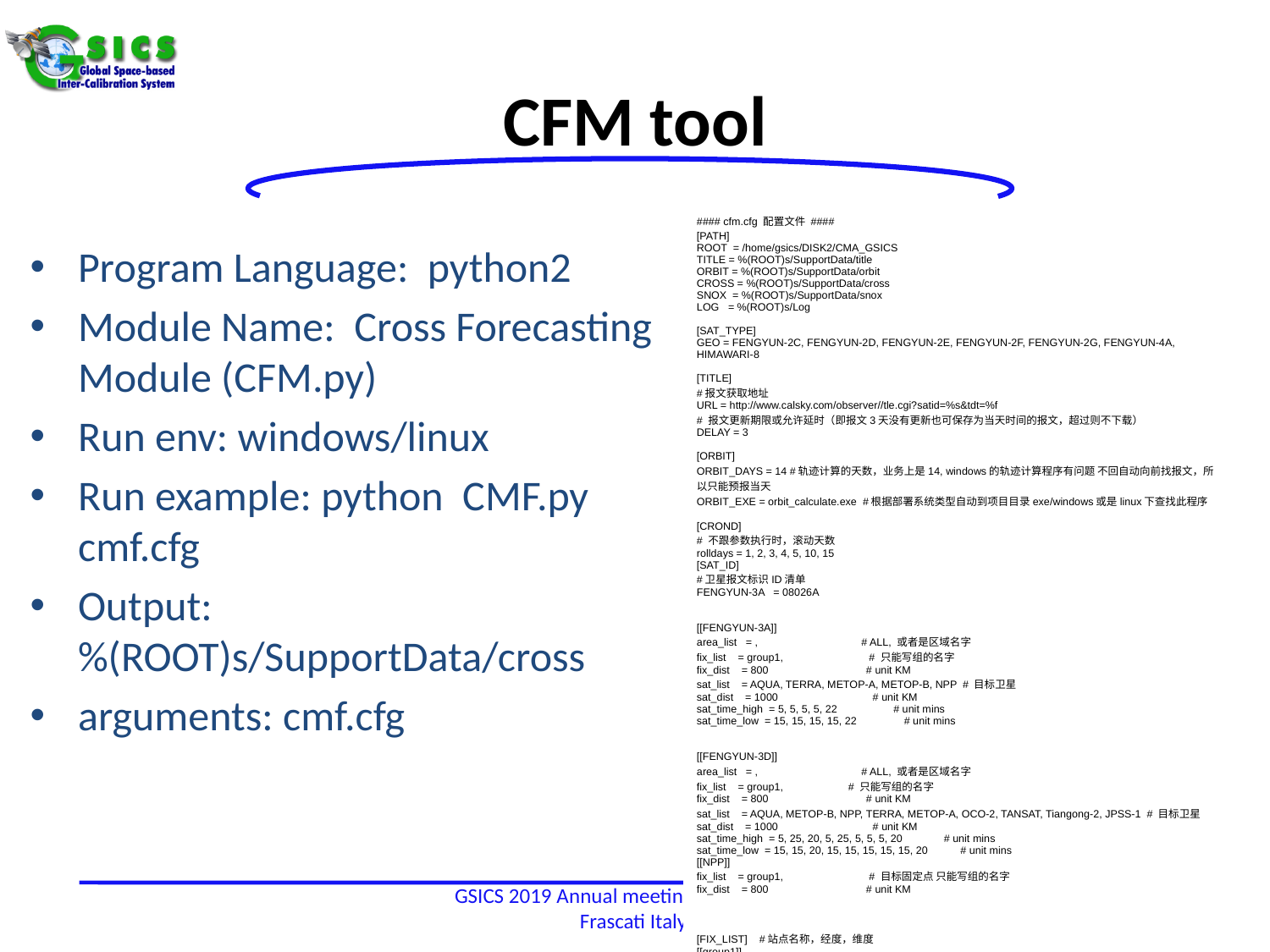

# CFM tool

Program Language:  python2
Module Name:  Cross Forecasting Module (CFM.py)
Run env: windows/linux
Run example: python  CMF.py  cmf.cfg
Output: %(ROOT)s/SupportData/cross
arguments: cmf.cfg

| ﻿#### cfm.cfg 配置文件 #### [PATH] ROOT = /home/gsics/DISK2/CMA\_GSICS TITLE = %(ROOT)s/SupportData/title ORBIT = %(ROOT)s/SupportData/orbit CROSS = %(ROOT)s/SupportData/cross SNOX = %(ROOT)s/SupportData/snox LOG = %(ROOT)s/Log [SAT\_TYPE] GEO = FENGYUN-2C, FENGYUN-2D, FENGYUN-2E, FENGYUN-2F, FENGYUN-2G, FENGYUN-4A, HIMAWARI-8 [TITLE] #报文获取地址 URL = http://www.calsky.com/observer//tle.cgi?satid=%s&tdt=%f # 报文更新期限或允许延时（即报文3天没有更新也可保存为当天时间的报文，超过则不下载） DELAY = 3 [ORBIT] ORBIT\_DAYS = 14 #轨迹计算的天数，业务上是14, windows的轨迹计算程序有问题 不回自动向前找报文，所以只能预报当天 ORBIT\_EXE = orbit\_calculate.exe #根据部署系统类型自动到项目目录exe/windows或是linux下查找此程序 [CROND] # 不跟参数执行时，滚动天数 rolldays = 1, 2, 3, 4, 5, 10, 15 [SAT\_ID] #卫星报文标识ID清单 FENGYUN-3A = 08026A [[FENGYUN-3A]] area\_list = , # ALL, 或者是区域名字 fix\_list = group1, # 只能写组的名字 fix\_dist = 800 # unit KM sat\_list = AQUA, TERRA, METOP-A, METOP-B, NPP # 目标卫星 sat\_dist = 1000 # unit KM sat\_time\_high = 5, 5, 5, 5, 22 # unit mins sat\_time\_low = 15, 15, 15, 15, 22 # unit mins [[FENGYUN-3D]] area\_list = , # ALL, 或者是区域名字 fix\_list = group1, # 只能写组的名字 fix\_dist = 800 # unit KM sat\_list = AQUA, METOP-B, NPP, TERRA, METOP-A, OCO-2, TANSAT, Tiangong-2, JPSS-1 # 目标卫星 sat\_dist = 1000 # unit KM sat\_time\_high = 5, 25, 20, 5, 25, 5, 5, 5, 20 # unit mins sat\_time\_low = 15, 15, 20, 15, 15, 15, 15, 15, 20 # unit mins [[NPP]] fix\_list = group1, # 目标固定点 只能写组的名字 fix\_dist = 800 # unit KM [FIX\_LIST] #站点名称，经度，维度 [[group1]] xinjiangaletai = 88.0710, 47.7415 #新疆阿勒泰 qinghaihu = 100.15, 36.88 #青海湖 wuwei = 102.97, 38.1 #武威 dunhuang = 94.27, 40.18 #敦煌 milan = 88.73, 39.12 #米兰 Toze = 82.35, 34.77 |
| --- |